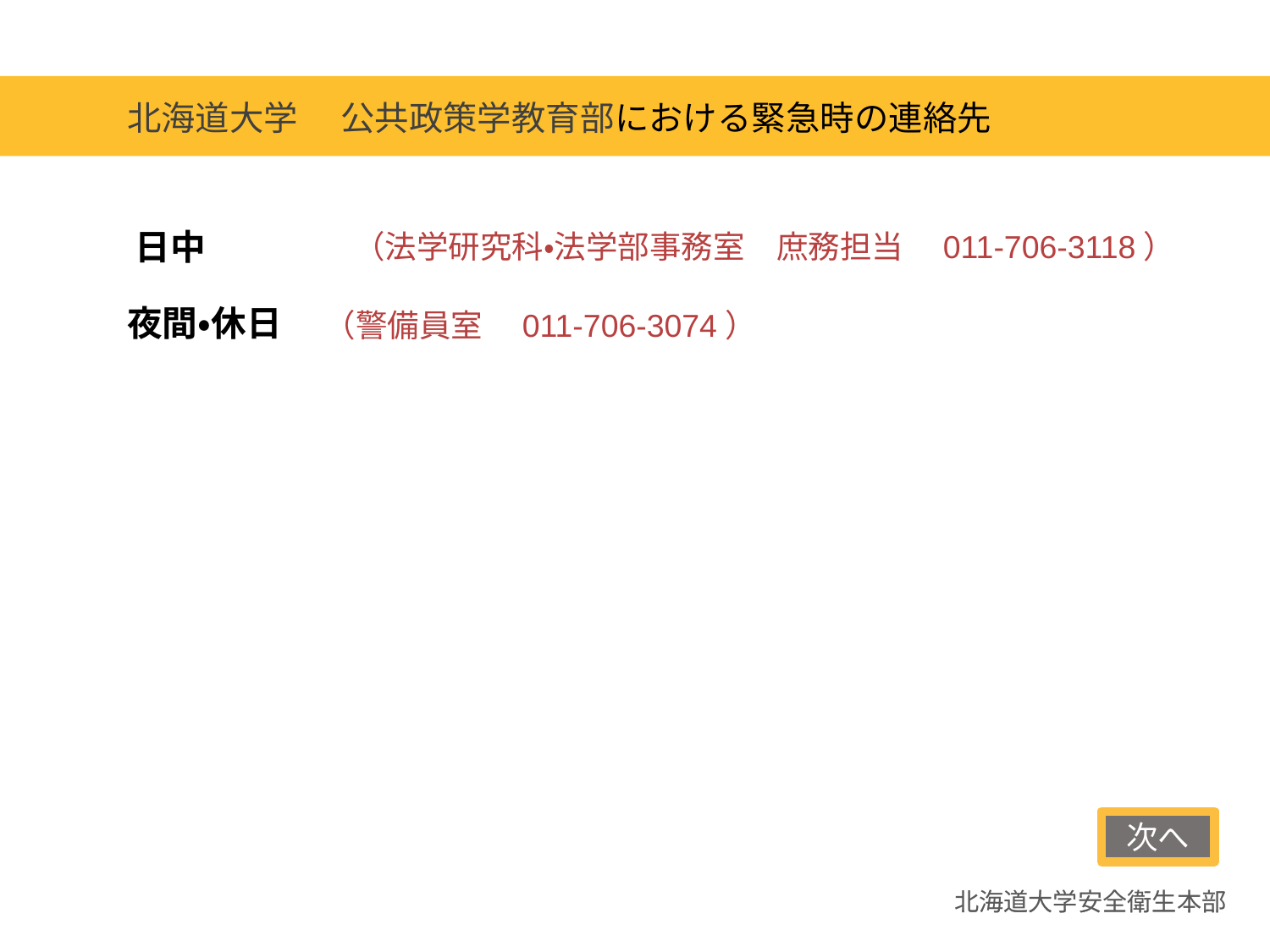

# 北海道大学　 公共政策学教育部における緊急時の連絡先
日中
（法学研究科・法学部事務室　庶務担当　011-706-3118）

夜間・休日
（警備員室　011-706-3074）

次へ
北海道大学安全衛生本部